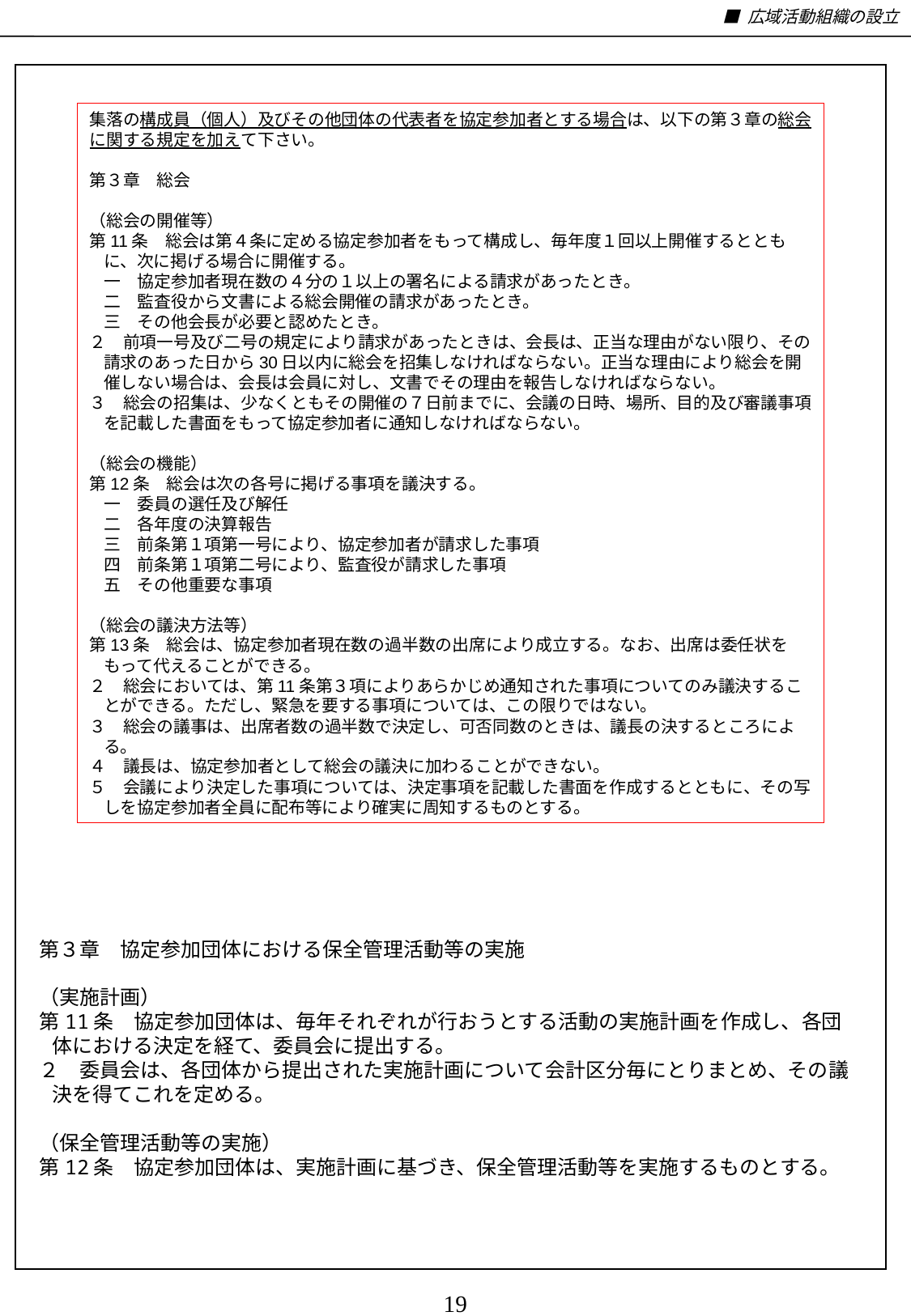

■ 広域活動組織の設立

集落の構成員（個人）及びその他団体の代表者を協定参加者とする場合は、以下の第３章の総会に関する規定を加えて下さい。

第３章　総会

（総会の開催等）
第11条　総会は第４条に定める協定参加者をもって構成し、毎年度１回以上開催するとともに、次に掲げる場合に開催する。
一　協定参加者現在数の４分の１以上の署名による請求があったとき。
二　監査役から文書による総会開催の請求があったとき。
三　その他会長が必要と認めたとき。
２　前項一号及び二号の規定により請求があったときは、会長は、正当な理由がない限り、その請求のあった日から30日以内に総会を招集しなければならない。正当な理由により総会を開催しない場合は、会長は会員に対し、文書でその理由を報告しなければならない。
３　総会の招集は、少なくともその開催の７日前までに、会議の日時、場所、目的及び審議事項を記載した書面をもって協定参加者に通知しなければならない。

（総会の機能）
第12条　総会は次の各号に掲げる事項を議決する。
一　委員の選任及び解任
二　各年度の決算報告
三　前条第１項第一号により、協定参加者が請求した事項
四　前条第１項第二号により、監査役が請求した事項
五　その他重要な事項

（総会の議決方法等）
第13条　総会は、協定参加者現在数の過半数の出席により成立する。なお、出席は委任状をもって代えることができる。
２　総会においては、第11条第３項によりあらかじめ通知された事項についてのみ議決することができる。ただし、緊急を要する事項については、この限りではない。
３　総会の議事は、出席者数の過半数で決定し、可否同数のときは、議長の決するところによる。
４　議長は、協定参加者として総会の議決に加わることができない。
５　会議により決定した事項については、決定事項を記載した書面を作成するとともに、その写しを協定参加者全員に配布等により確実に周知するものとする。
第３章　協定参加団体における保全管理活動等の実施

（実施計画）
第11条　協定参加団体は、毎年それぞれが行おうとする活動の実施計画を作成し、各団体における決定を経て、委員会に提出する。
２　委員会は、各団体から提出された実施計画について会計区分毎にとりまとめ、その議決を得てこれを定める。

（保全管理活動等の実施）
第12条　協定参加団体は、実施計画に基づき、保全管理活動等を実施するものとする。
19